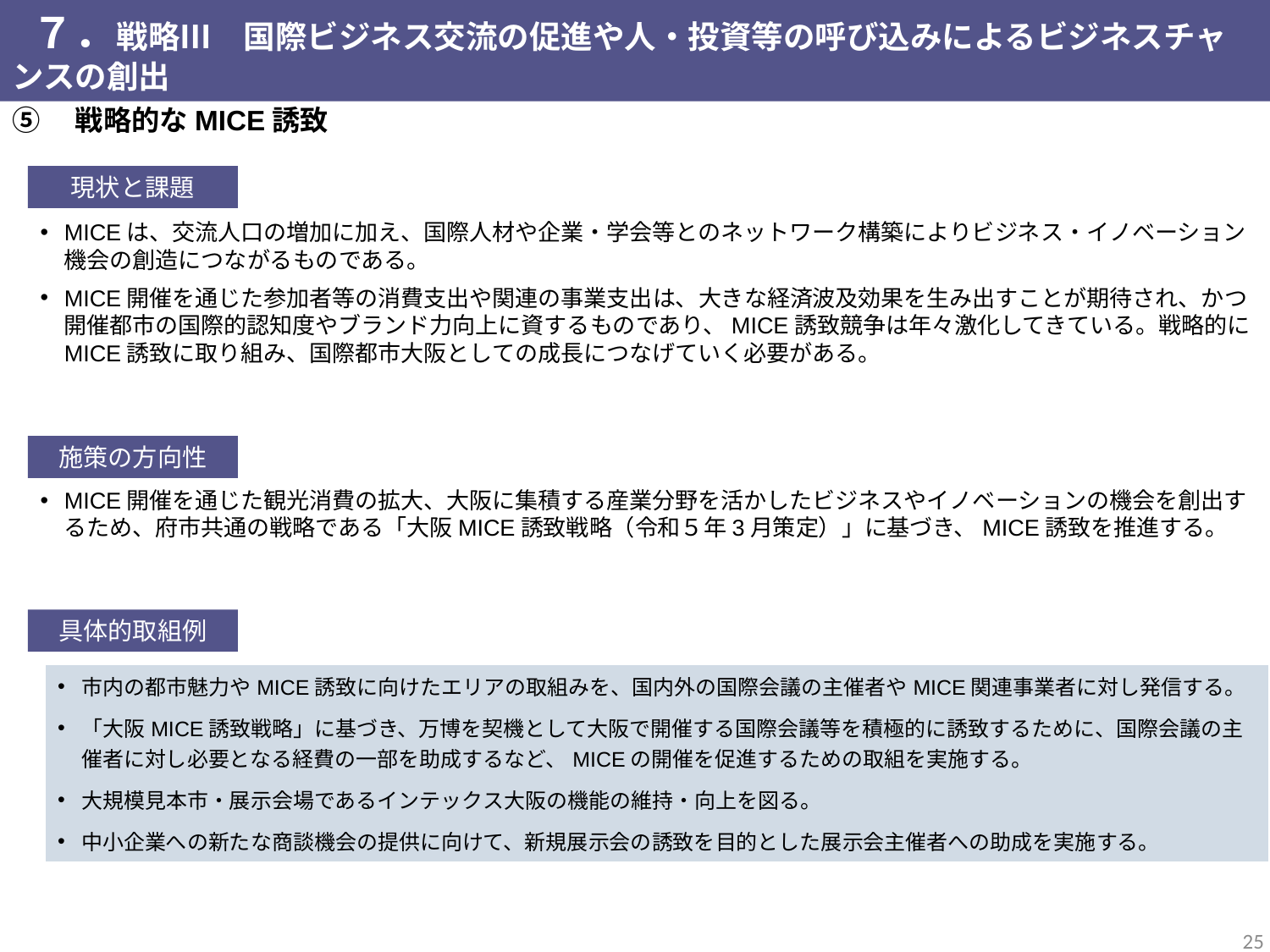

７．戦略Ⅲ　国際ビジネス交流の促進や人・投資等の呼び込みによるビジネスチャンスの創出
⑤　戦略的なMICE誘致
現状と課題
MICEは、交流人口の増加に加え、国際人材や企業・学会等とのネットワーク構築によりビジネス・イノベーション機会の創造につながるものである。
MICE開催を通じた参加者等の消費支出や関連の事業支出は、大きな経済波及効果を生み出すことが期待され、かつ開催都市の国際的認知度やブランド力向上に資するものであり、MICE誘致競争は年々激化してきている。戦略的にMICE誘致に取り組み、国際都市大阪としての成長につなげていく必要がある。
施策の方向性
MICE開催を通じた観光消費の拡大、大阪に集積する産業分野を活かしたビジネスやイノベーションの機会を創出するため、府市共通の戦略である「大阪MICE誘致戦略（令和５年3月策定）」に基づき、MICE誘致を推進する。
具体的取組例
| 市内の都市魅力やMICE誘致に向けたエリアの取組みを、国内外の国際会議の主催者やMICE関連事業者に対し発信する。 「大阪MICE誘致戦略」に基づき、万博を契機として大阪で開催する国際会議等を積極的に誘致するために、国際会議の主催者に対し必要となる経費の一部を助成するなど、MICEの開催を促進するための取組を実施する。 大規模見本市・展示会場であるインテックス大阪の機能の維持・向上を図る。 中小企業への新たな商談機会の提供に向けて、新規展示会の誘致を目的とした展示会主催者への助成を実施する。 |
| --- |
25